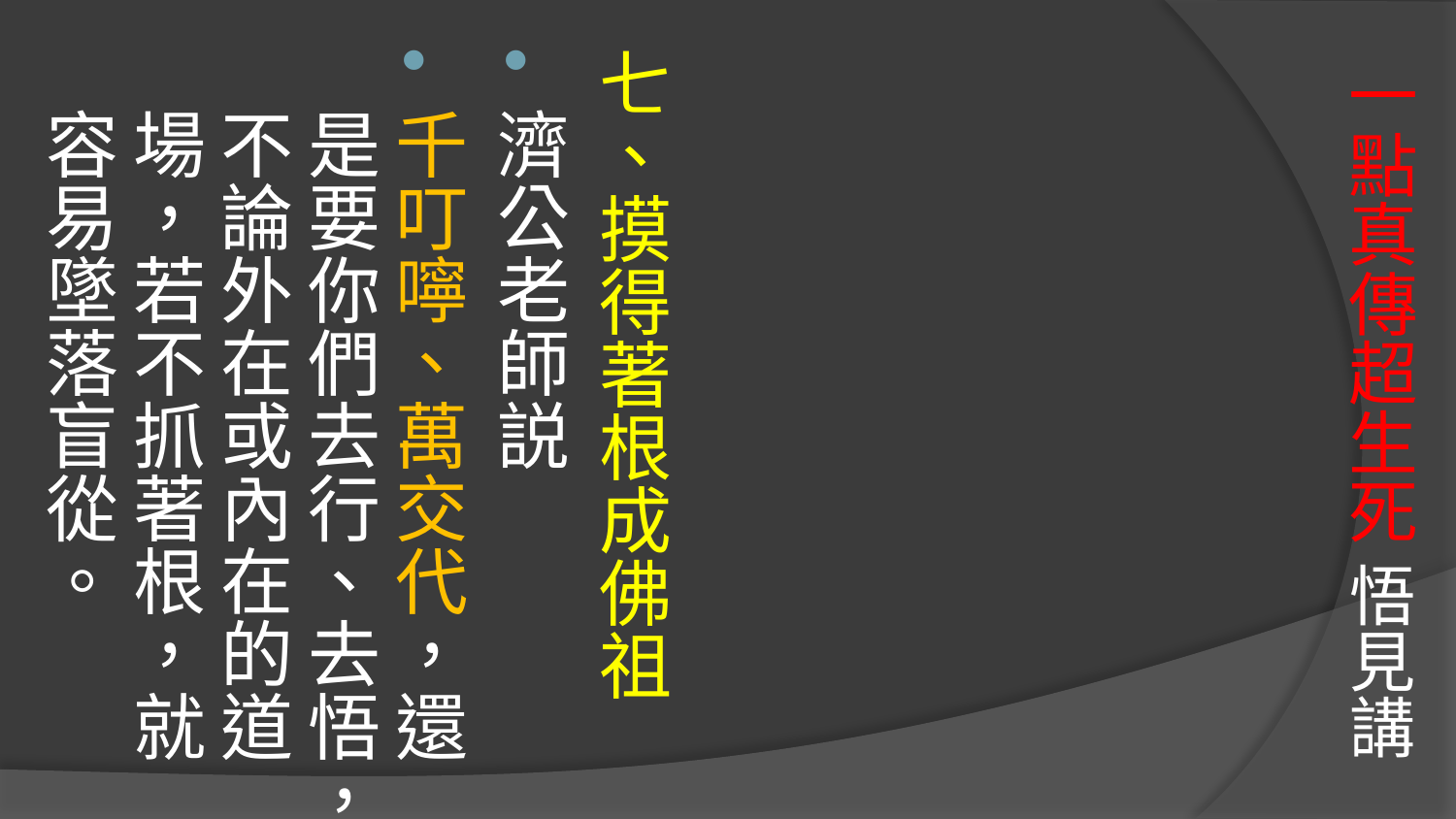

七、摸得著根成佛祖
濟公老師説
千叮嚀、萬交代，還是要你們去行、去悟，不論外在或內在的道場，若不抓著根，就容易墜落盲從。
# 一點真傳超生死 悟見講